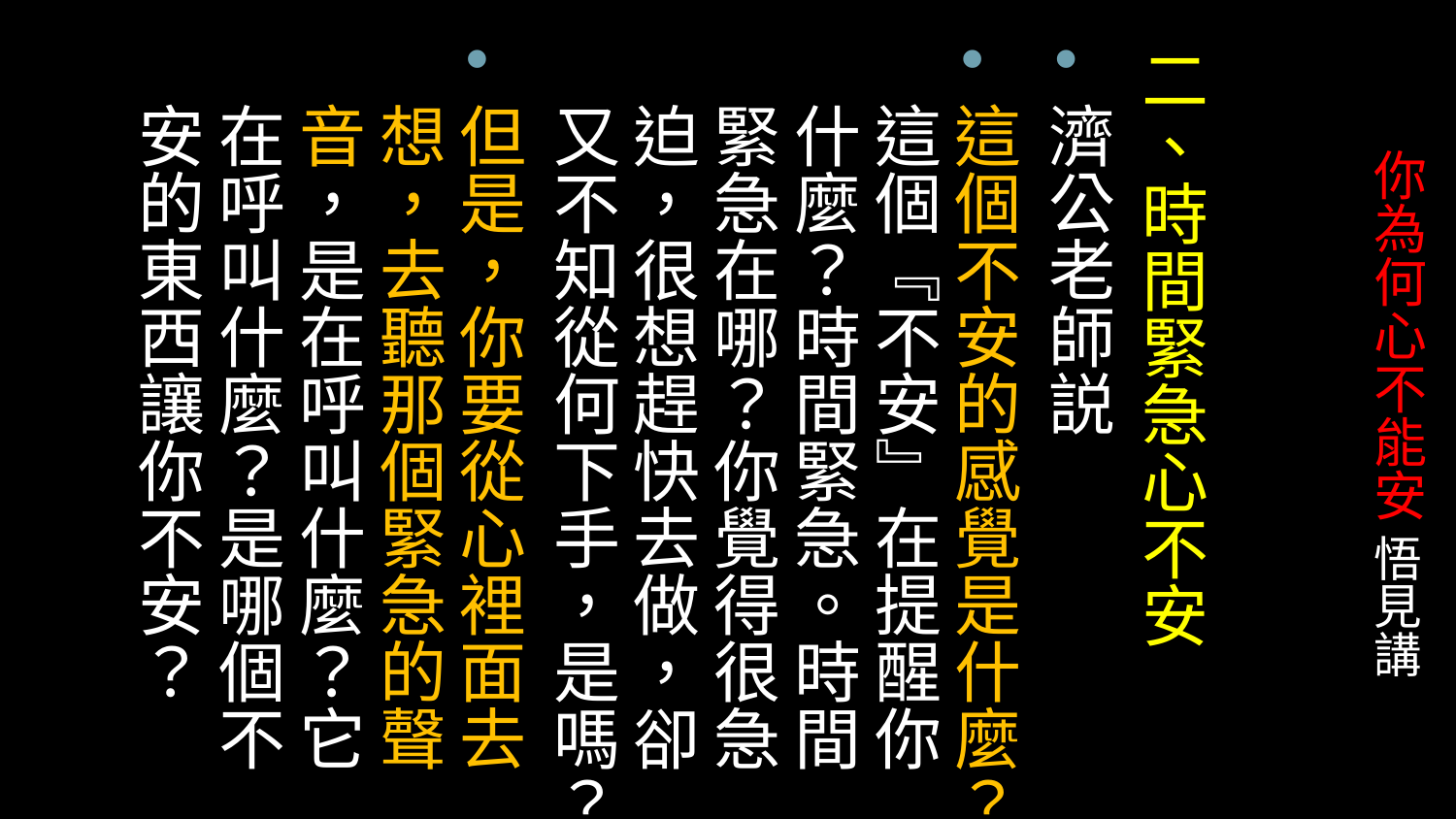

二、時間緊急心不安
濟公老師説
這個不安的感覺是什麼？這個『不安』在提醒你什麼？時間緊急。時間緊急在哪？你覺得很急迫，很想趕快去做，卻又不知從何下手，是嗎？
但是，你要從心裡面去想，去聽那個緊急的聲音，是在呼叫什麼？它在呼叫什麼？是哪個不安的東西讓你不安？

# 你為何心不能安 悟見講